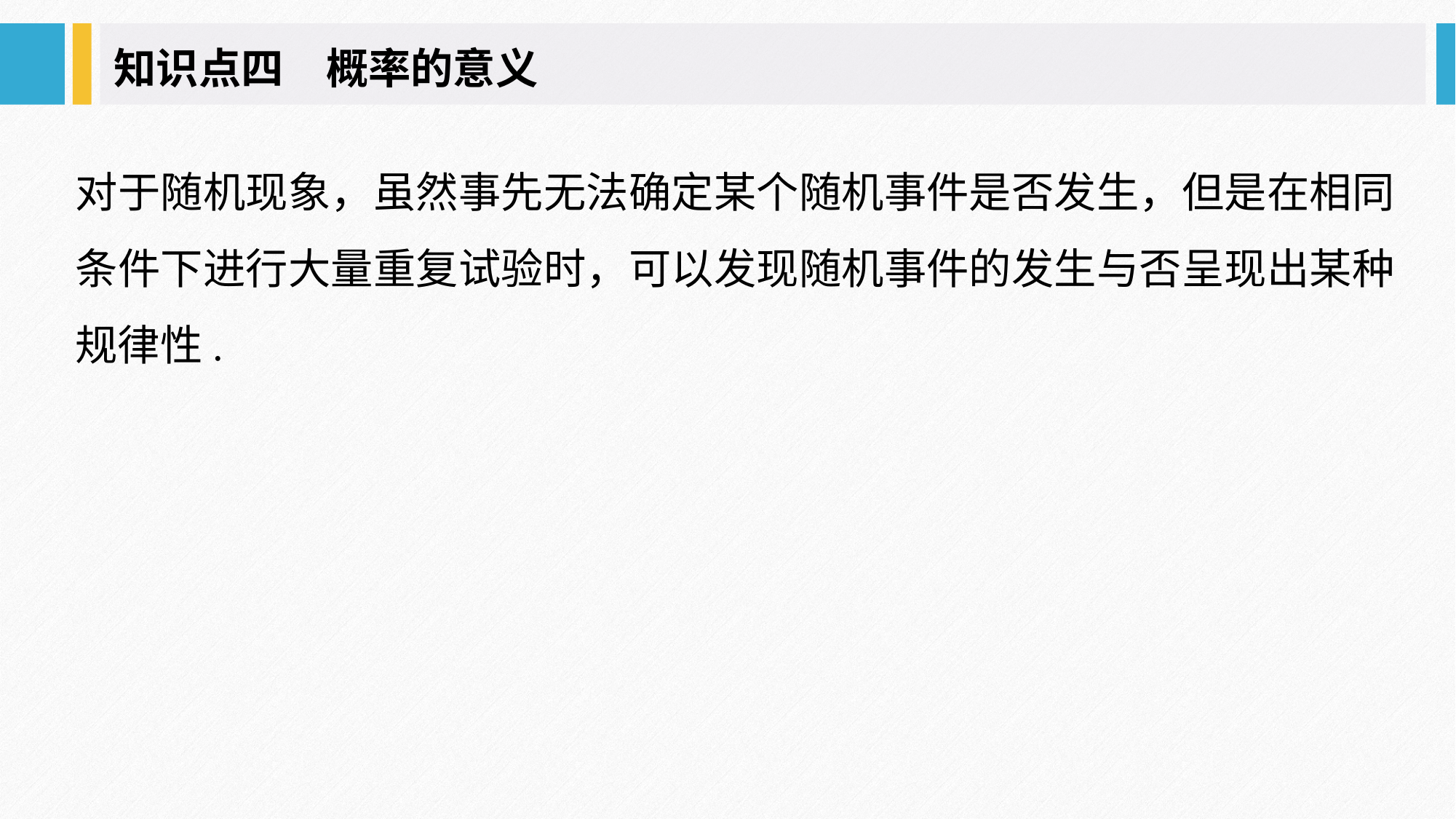

知识点四　概率的意义
对于随机现象，虽然事先无法确定某个随机事件是否发生，但是在相同条件下进行大量重复试验时，可以发现随机事件的发生与否呈现出某种规律性.